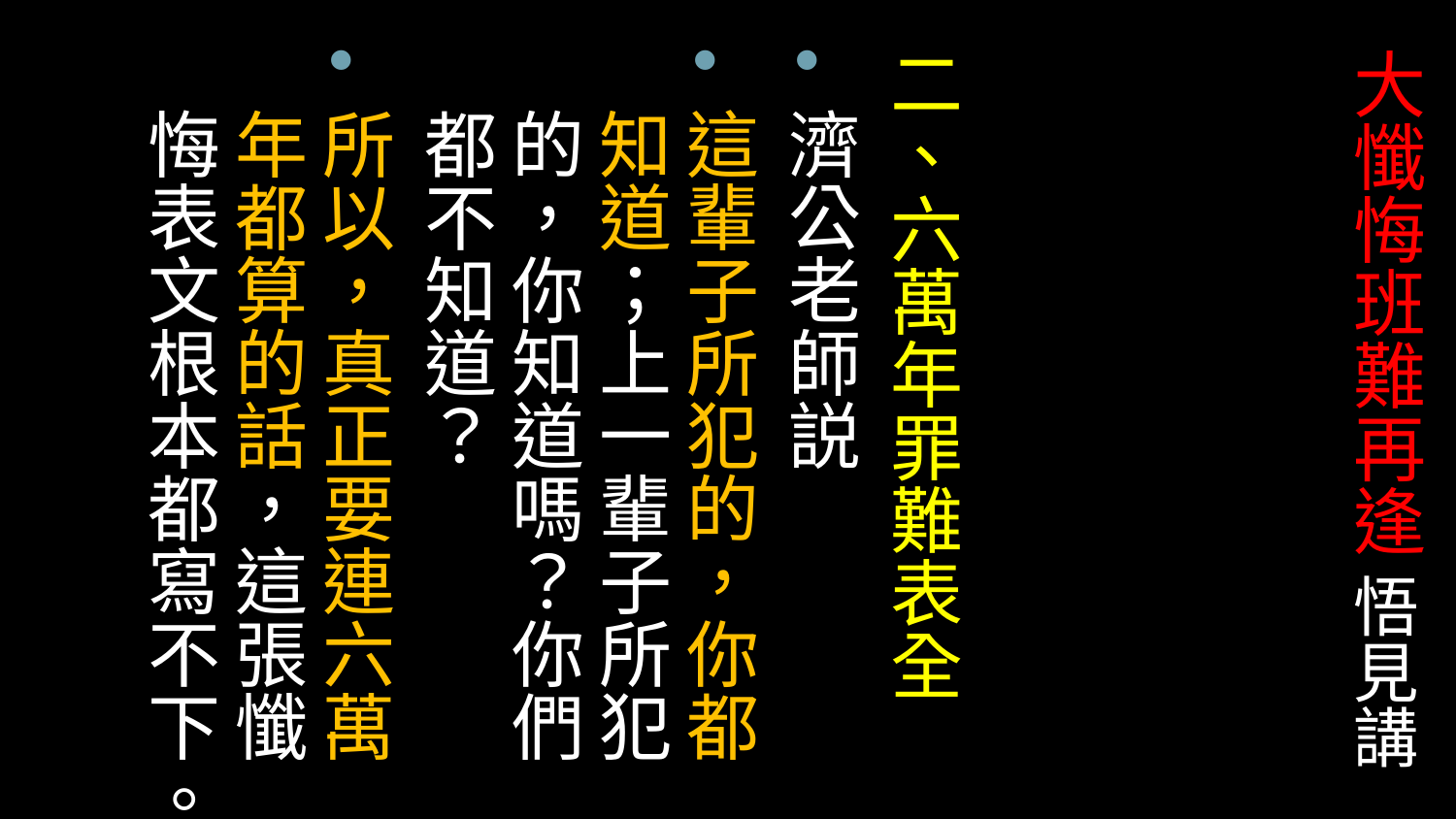

# 大懺悔班難再逢 悟見講
二、六萬年罪難表全
濟公老師説
這輩子所犯的，你都知道；上一輩子所犯的，你知道嗎？你們都不知道？
所以，真正要連六萬年都算的話，這張懺悔表文根本都寫不下。